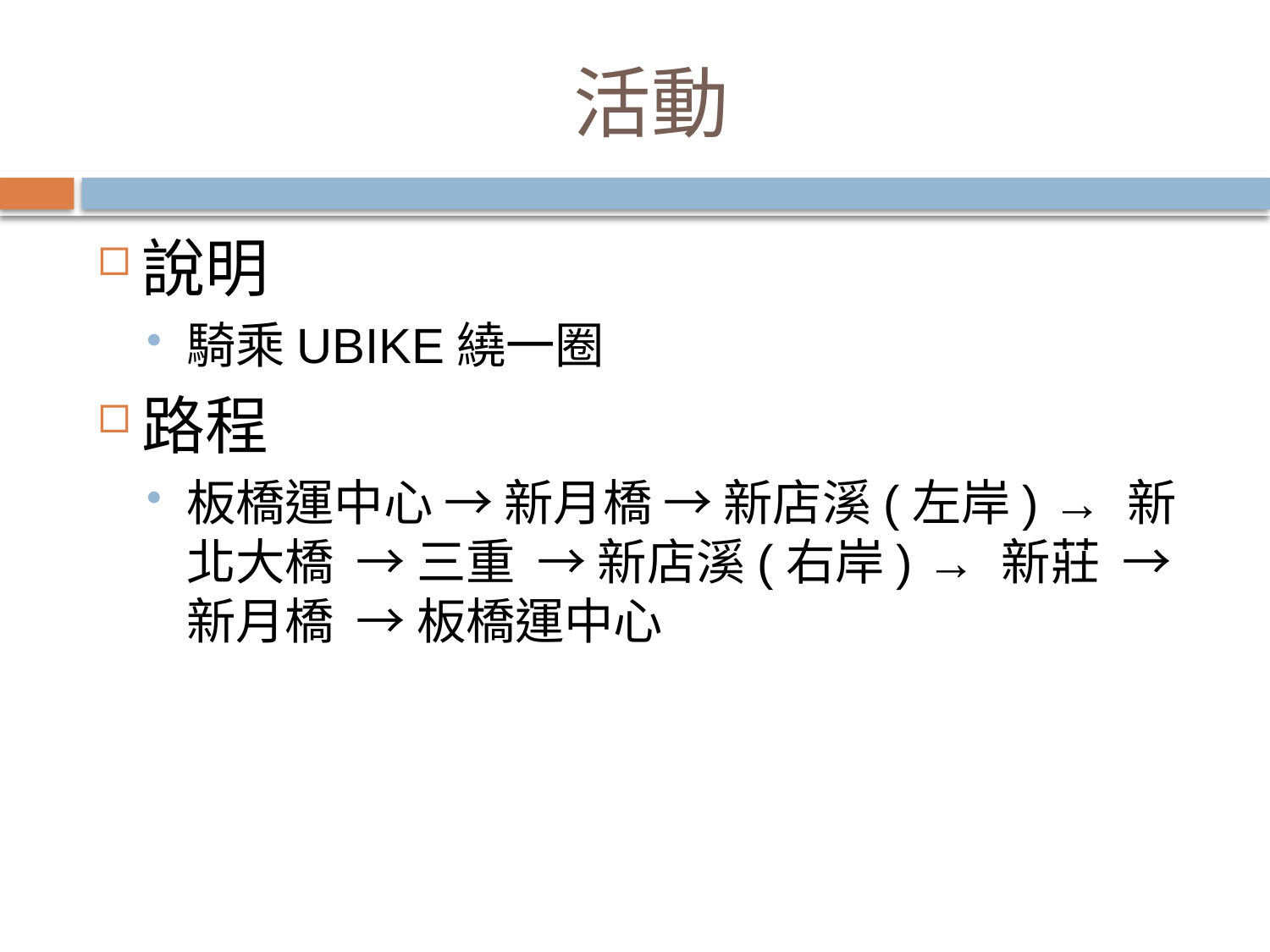

# 活動
說明
騎乘UBIKE繞一圈
路程
板橋運中心 → 新月橋 → 新店溪(左岸) → 新北大橋  → 三重  → 新店溪(右岸) → 新莊  → 新月橋  → 板橋運中心